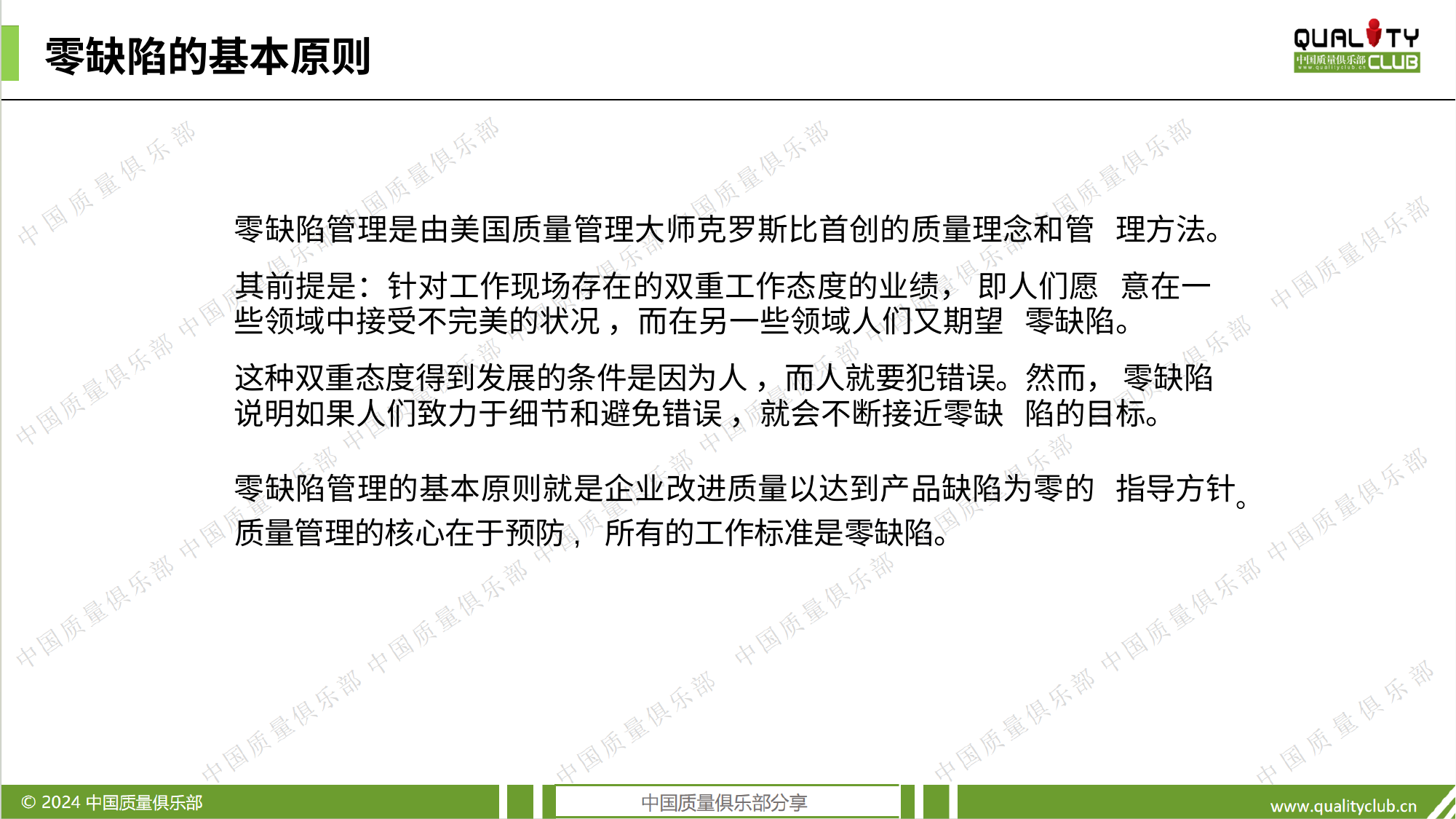

零缺陷的基本原则

零缺陷管理是由美国质量管理大师克罗斯比首创的质量理念和管   理方法。
其前提是：针对工作现场存在的双重工作态度的业绩， 即人们愿   意在一些领域中接受不完美的状况 ，而在另一些领域人们又期望   零缺陷。
这种双重态度得到发展的条件是因为人 ，而人就要犯错误。然而， 零缺陷说明如果人们致力于细节和避免错误 ，就会不断接近零缺   陷的目标。

零缺陷管理的基本原则就是企业改进质量以达到产品缺陷为零的   指导方针。质量管理的核心在于预防,  所有的工作标准是零缺陷。